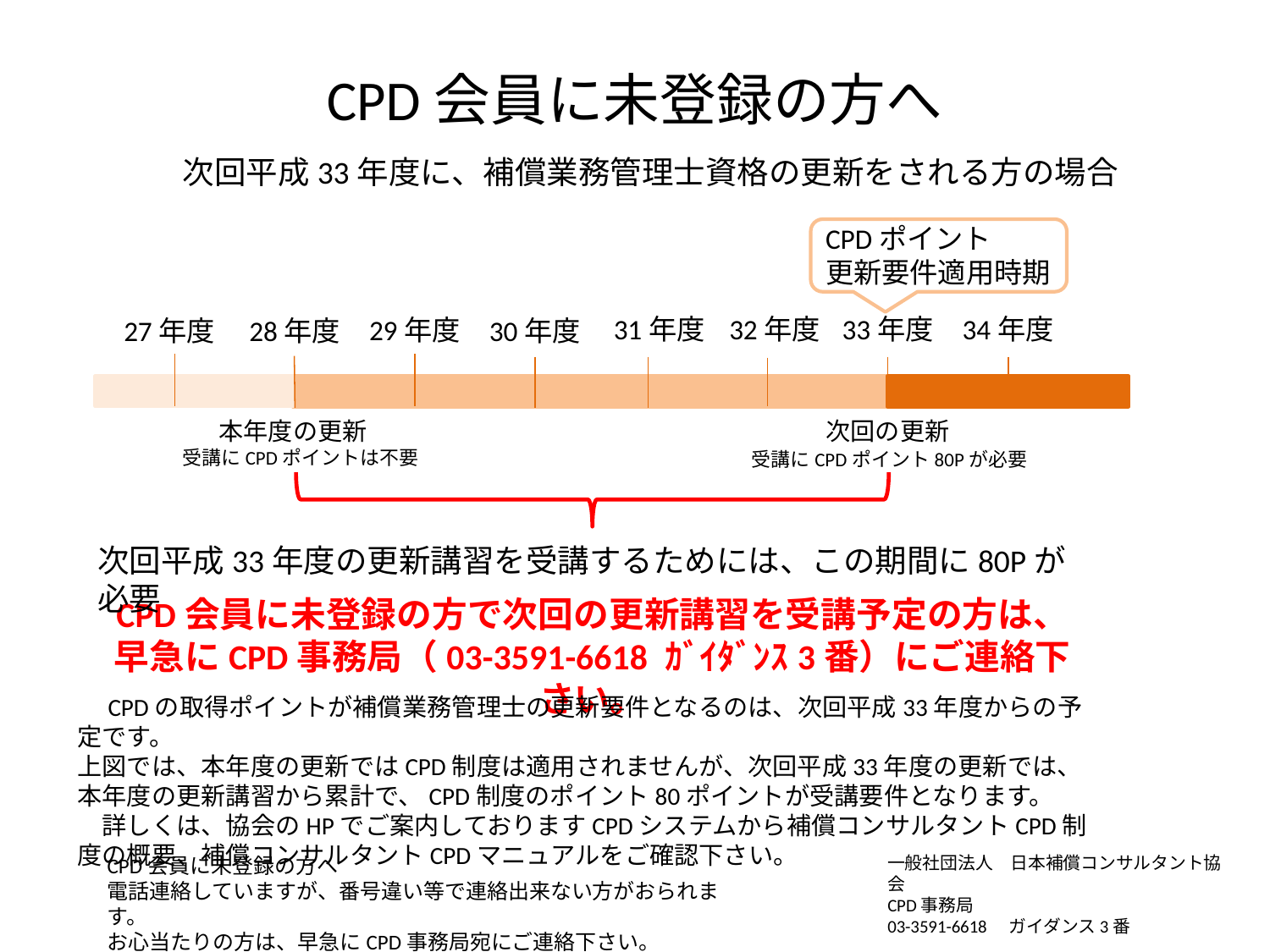

# CPD会員に未登録の方へ
次回平成33年度に、補償業務管理士資格の更新をされる方の場合

CPDポイント
更新要件適用時期

31年度
32年度
33年度
34年度
29年度
27年度
28年度
30年度

本年度の更新
受講にCPDポイントは不要
次回の更新
受講にCPDポイント80Pが必要
次回平成33年度の更新講習を受講するためには、この期間に80Pが必要
CPD会員に未登録の方で次回の更新講習を受講予定の方は、
早急にCPD事務局（03-3591-6618 ｶﾞｲﾀﾞﾝｽ3番）にご連絡下さい。
　CPDの取得ポイントが補償業務管理士の更新要件となるのは、次回平成33年度からの予定です。
上図では、本年度の更新ではCPD制度は適用されませんが、次回平成33年度の更新では、本年度の更新講習から累計で、CPD制度のポイント80ポイントが受講要件となります。
　詳しくは、協会のHPでご案内しておりますCPDシステムから補償コンサルタントCPD制度の概要、補償コンサルタントCPDマニュアルをご確認下さい。
一般社団法人　日本補償コンサルタント協会
CPD事務局
03-3591-6618　ガイダンス3番
CPD会員に未登録の方へ
電話連絡していますが、番号違い等で連絡出来ない方がおられます。
お心当たりの方は、早急にCPD事務局宛にご連絡下さい。